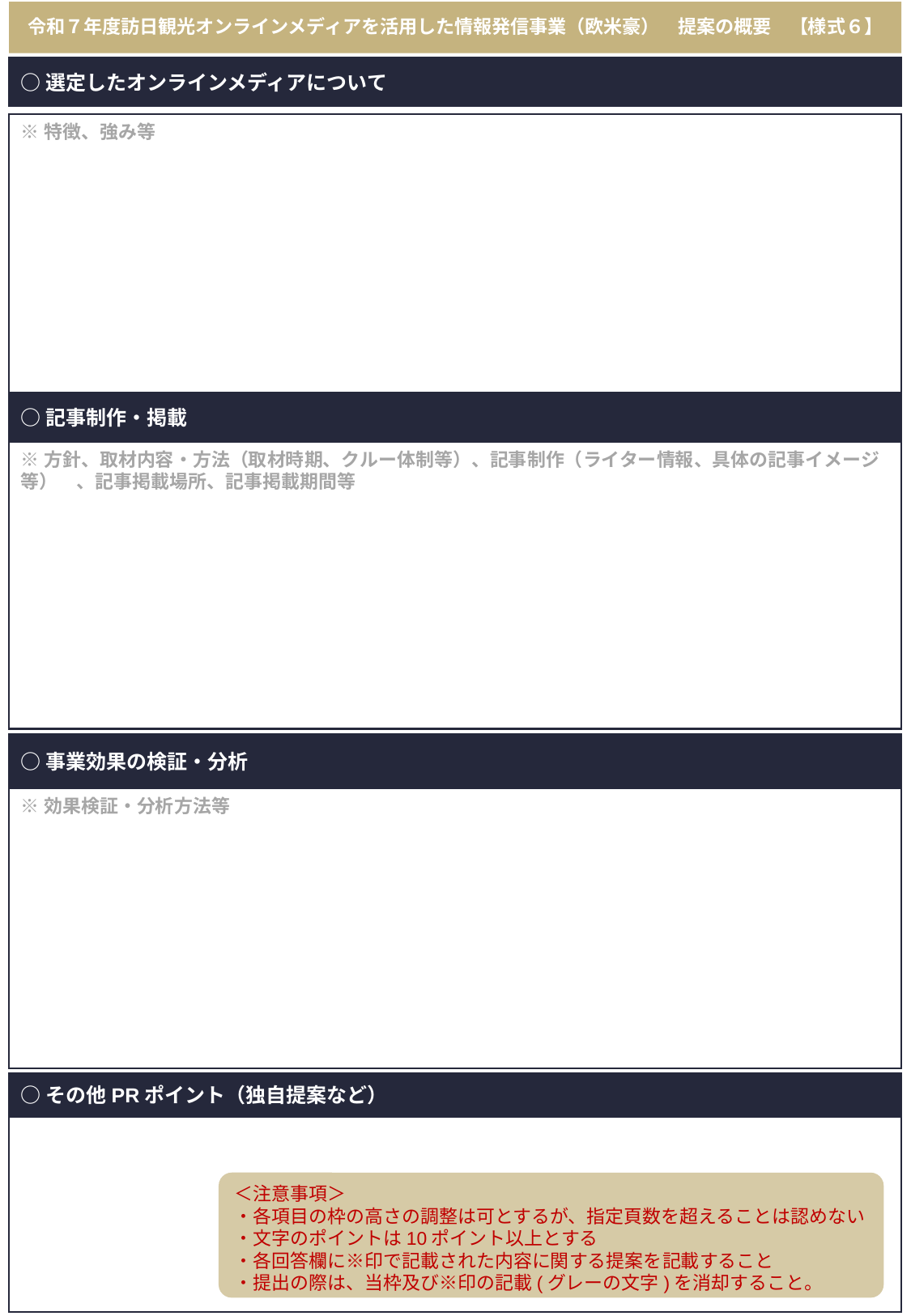

# 令和７年度訪日観光オンラインメディアを活用した情報発信事業（欧米豪）　提案の概要　【様式６】
○選定したオンラインメディアについて
※特徴、強み等

○記事制作・掲載
※方針、取材内容・方法（取材時期、クルー体制等）、記事制作（ライター情報、具体の記事イメージ等）　、記事掲載場所、記事掲載期間等
○事業効果の検証・分析
※効果検証・分析方法等
○その他PRポイント（独自提案など）

＜注意事項＞
・各項目の枠の高さの調整は可とするが、指定頁数を超えることは認めない
・文字のポイントは10ポイント以上とする
・各回答欄に※印で記載された内容に関する提案を記載すること
・提出の際は、当枠及び※印の記載(グレーの文字)を消却すること。